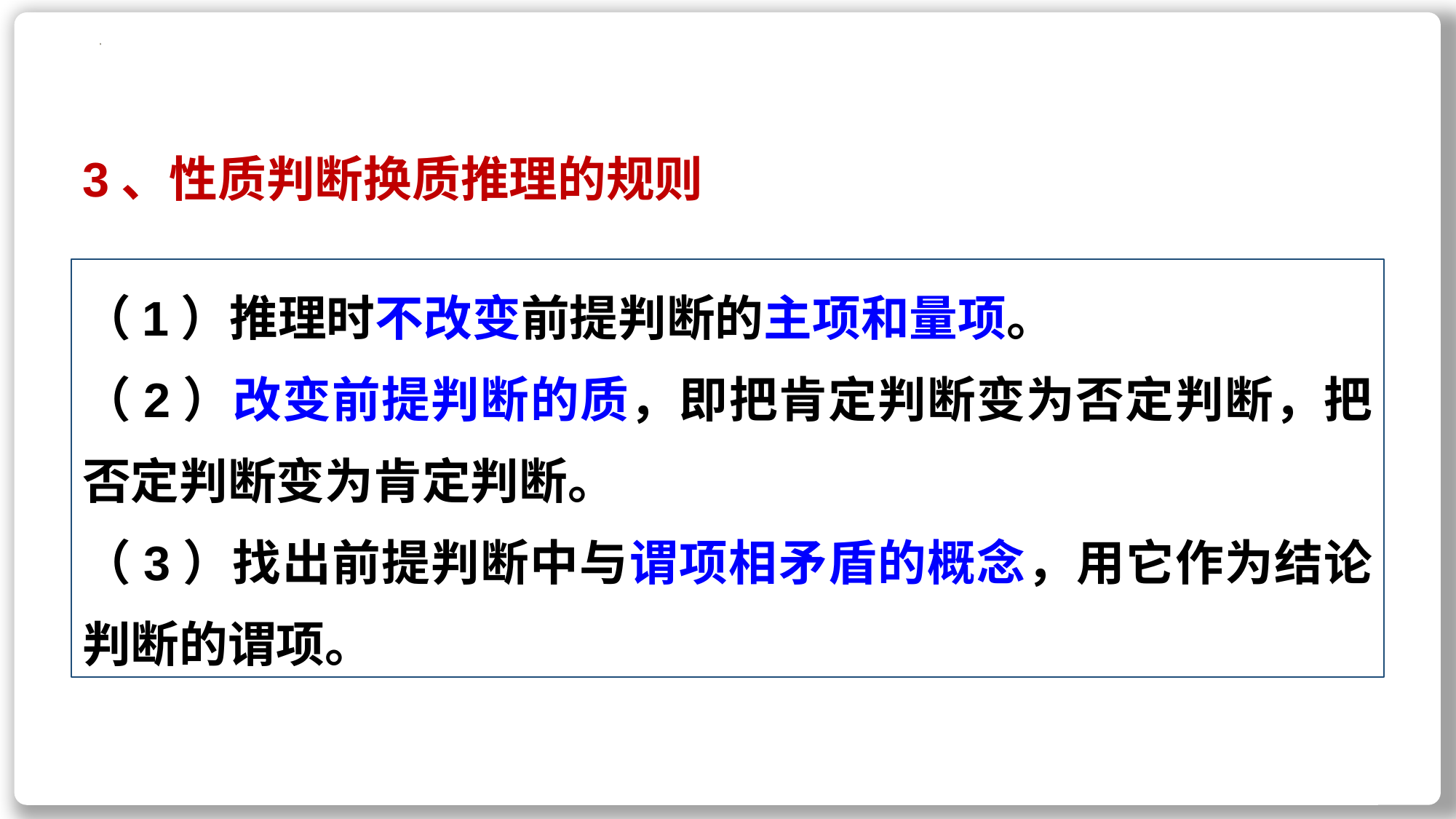

3、性质判断换质推理的规则
（1）推理时不改变前提判断的主项和量项。
（2）改变前提判断的质，即把肯定判断变为否定判断，把否定判断变为肯定判断。
（3）找出前提判断中与谓项相矛盾的概念，用它作为结论判断的谓项。